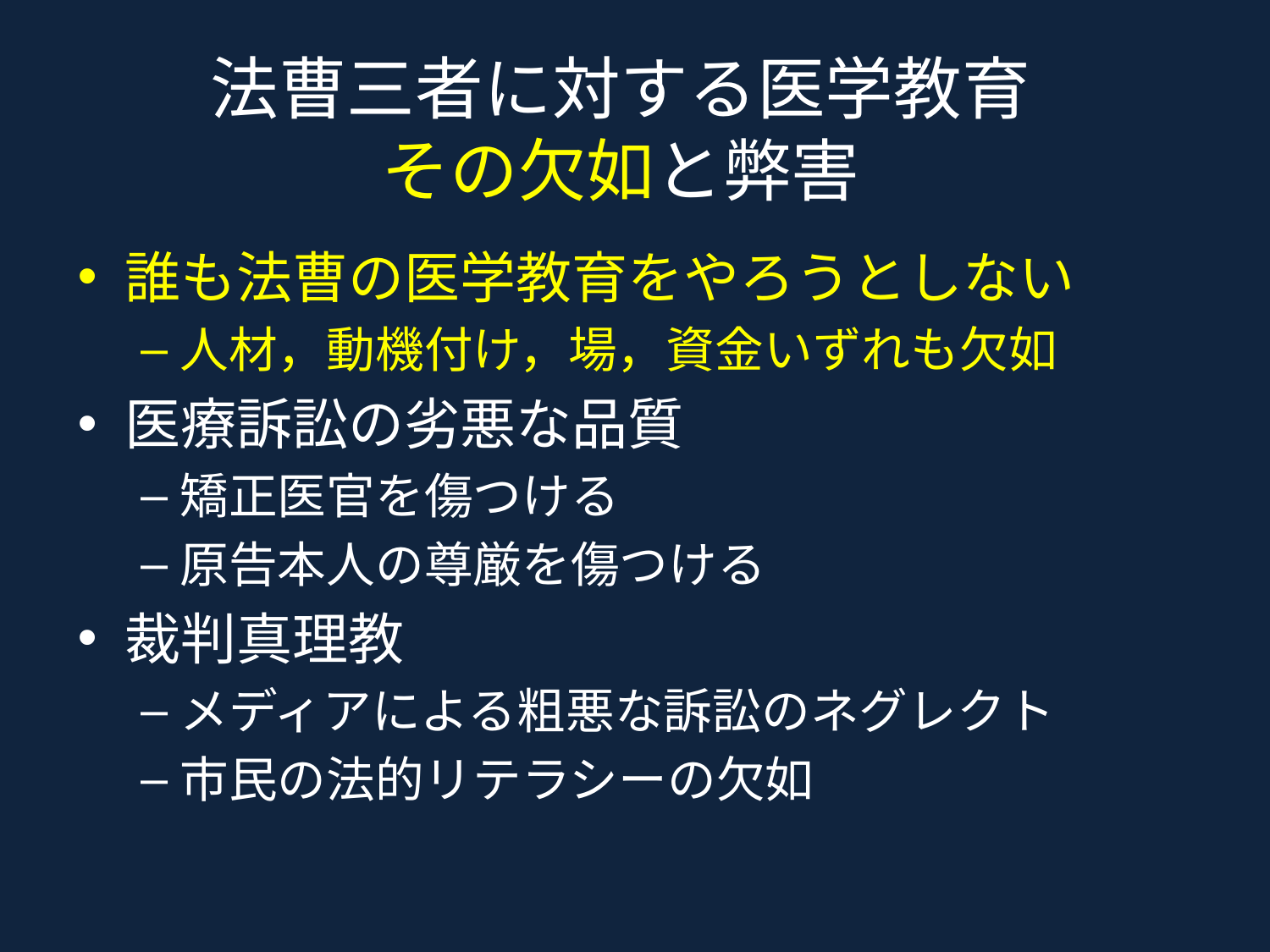

# 法曹三者に対する医学教育 その欠如と弊害
誰も法曹の医学教育をやろうとしない
人材，動機付け，場，資金いずれも欠如
医療訴訟の劣悪な品質
矯正医官を傷つける
原告本人の尊厳を傷つける
裁判真理教
メディアによる粗悪な訴訟のネグレクト
市民の法的リテラシーの欠如